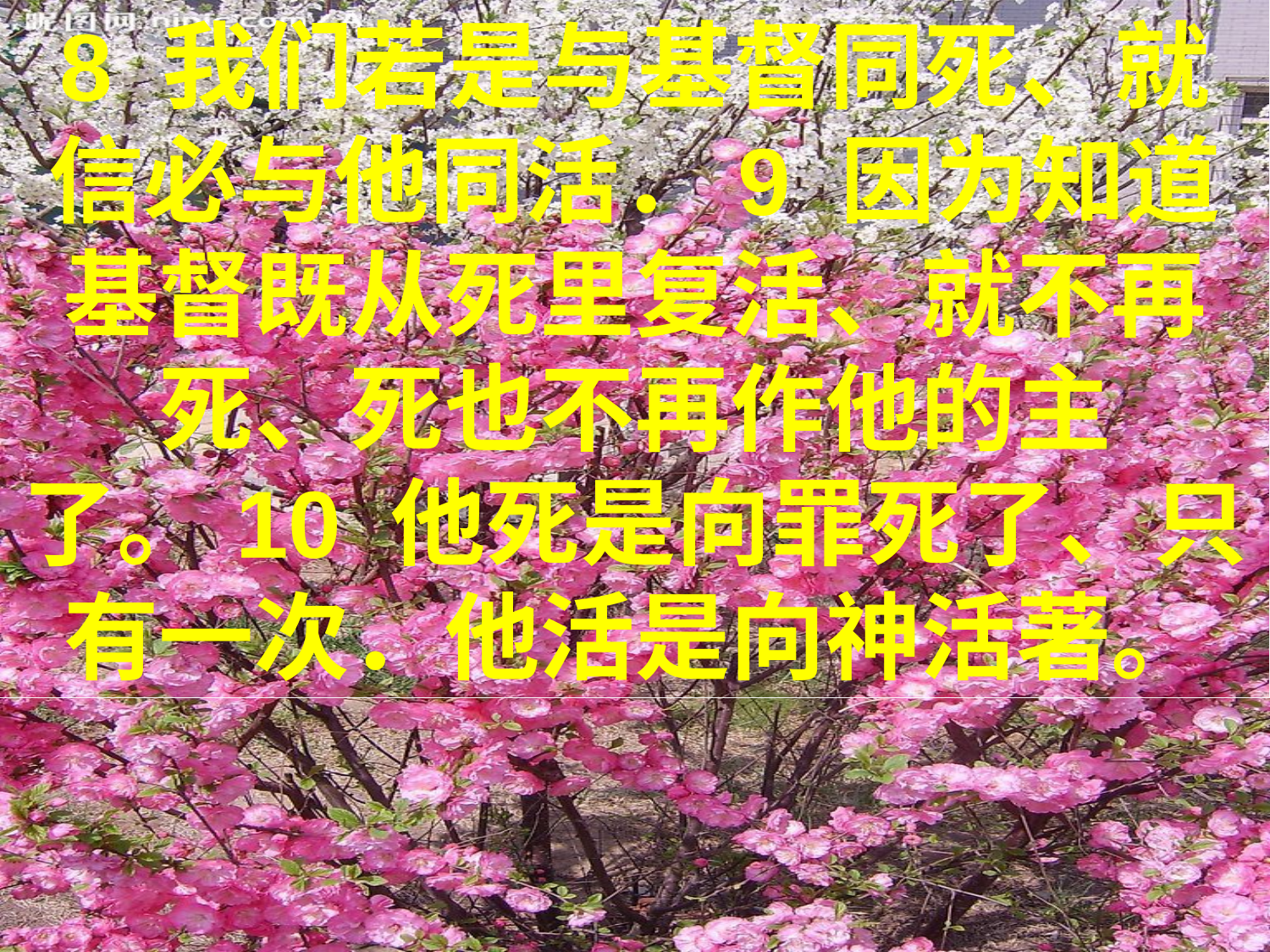

8 我们若是与基督同死、就信必与他同活．9 因为知道基督既从死里复活、就不再死、死也不再作他的主了。10 他死是向罪死了、只有一次．他活是向神活著。